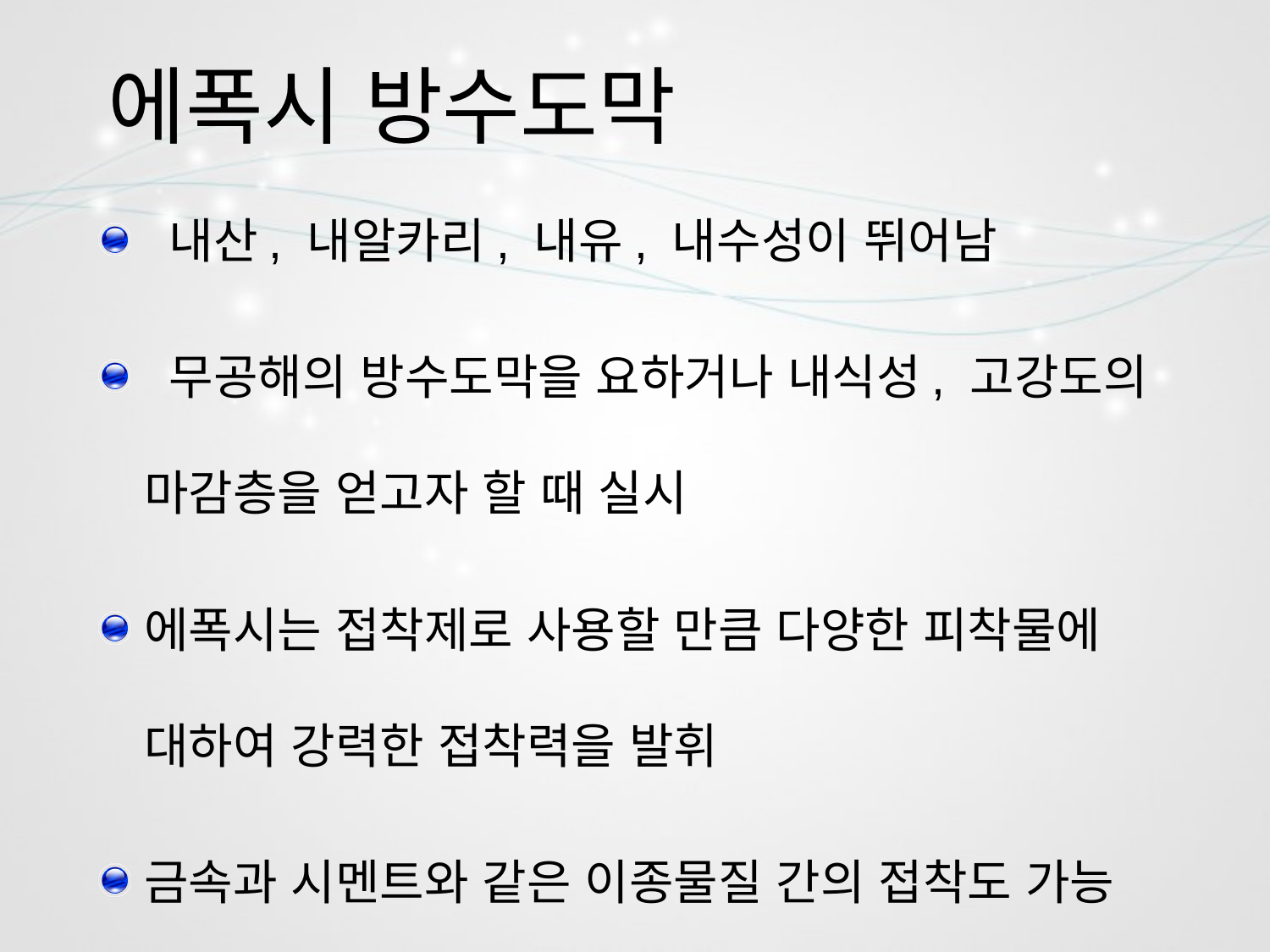

# 에폭시 방수도막
 내산, 내알카리, 내유, 내수성이 뛰어남
 무공해의 방수도막을 요하거나 내식성, 고강도의 마감층을 얻고자 할 때 실시
에폭시는 접착제로 사용할 만큼 다양한 피착물에 대하여 강력한 접착력을 발휘
금속과 시멘트와 같은 이종물질 간의 접착도 가능